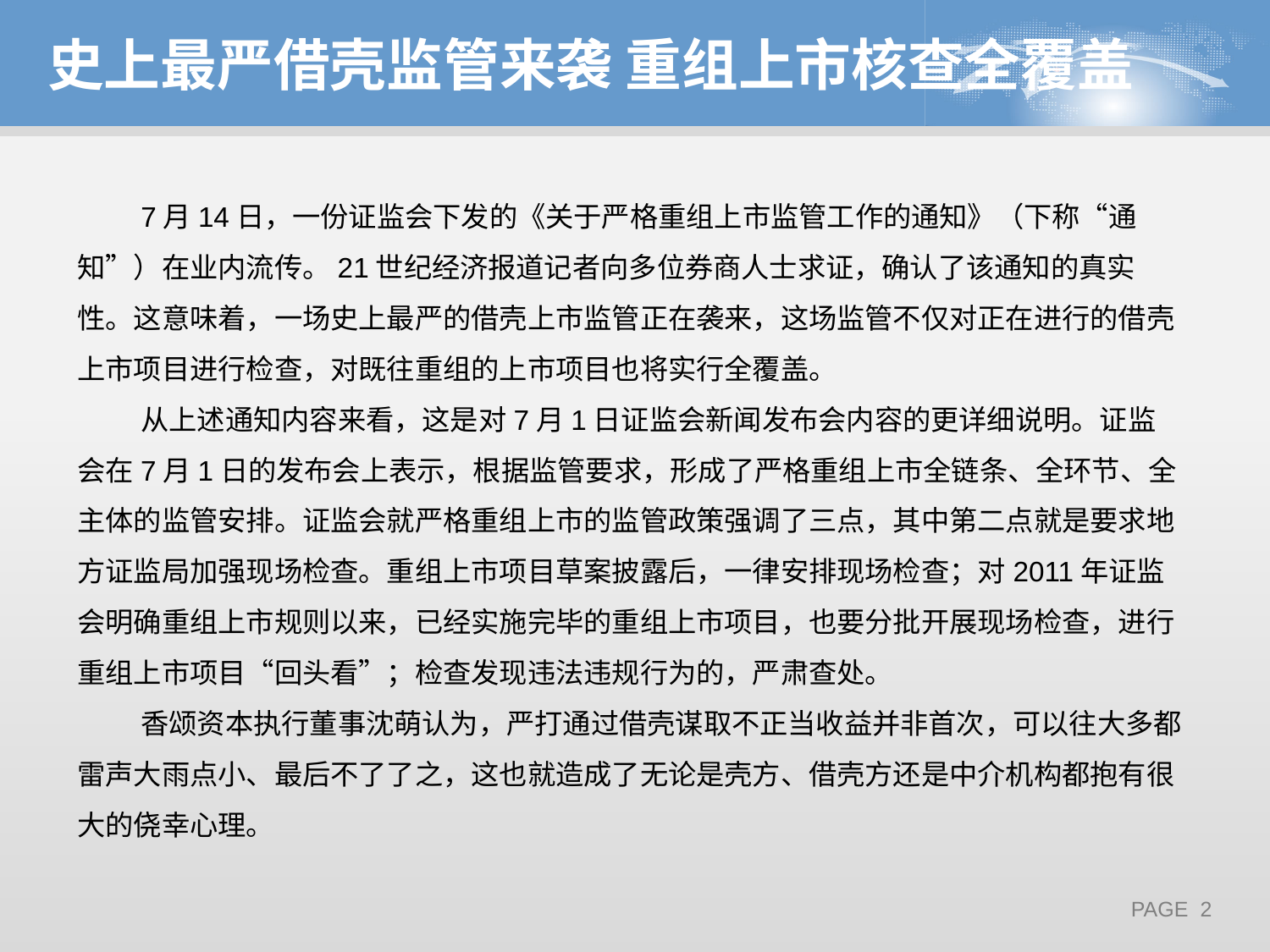

史上最严借壳监管来袭 重组上市核查全覆盖
7月14日，一份证监会下发的《关于严格重组上市监管工作的通知》（下称“通知”）在业内流传。21世纪经济报道记者向多位券商人士求证，确认了该通知的真实性。这意味着，一场史上最严的借壳上市监管正在袭来，这场监管不仅对正在进行的借壳上市项目进行检查，对既往重组的上市项目也将实行全覆盖。
从上述通知内容来看，这是对7月1日证监会新闻发布会内容的更详细说明。证监会在7月1日的发布会上表示，根据监管要求，形成了严格重组上市全链条、全环节、全主体的监管安排。证监会就严格重组上市的监管政策强调了三点，其中第二点就是要求地方证监局加强现场检查。重组上市项目草案披露后，一律安排现场检查；对2011年证监会明确重组上市规则以来，已经实施完毕的重组上市项目，也要分批开展现场检查，进行重组上市项目“回头看”；检查发现违法违规行为的，严肃查处。
香颂资本执行董事沈萌认为，严打通过借壳谋取不正当收益并非首次，可以往大多都雷声大雨点小、最后不了了之，这也就造成了无论是壳方、借壳方还是中介机构都抱有很大的侥幸心理。